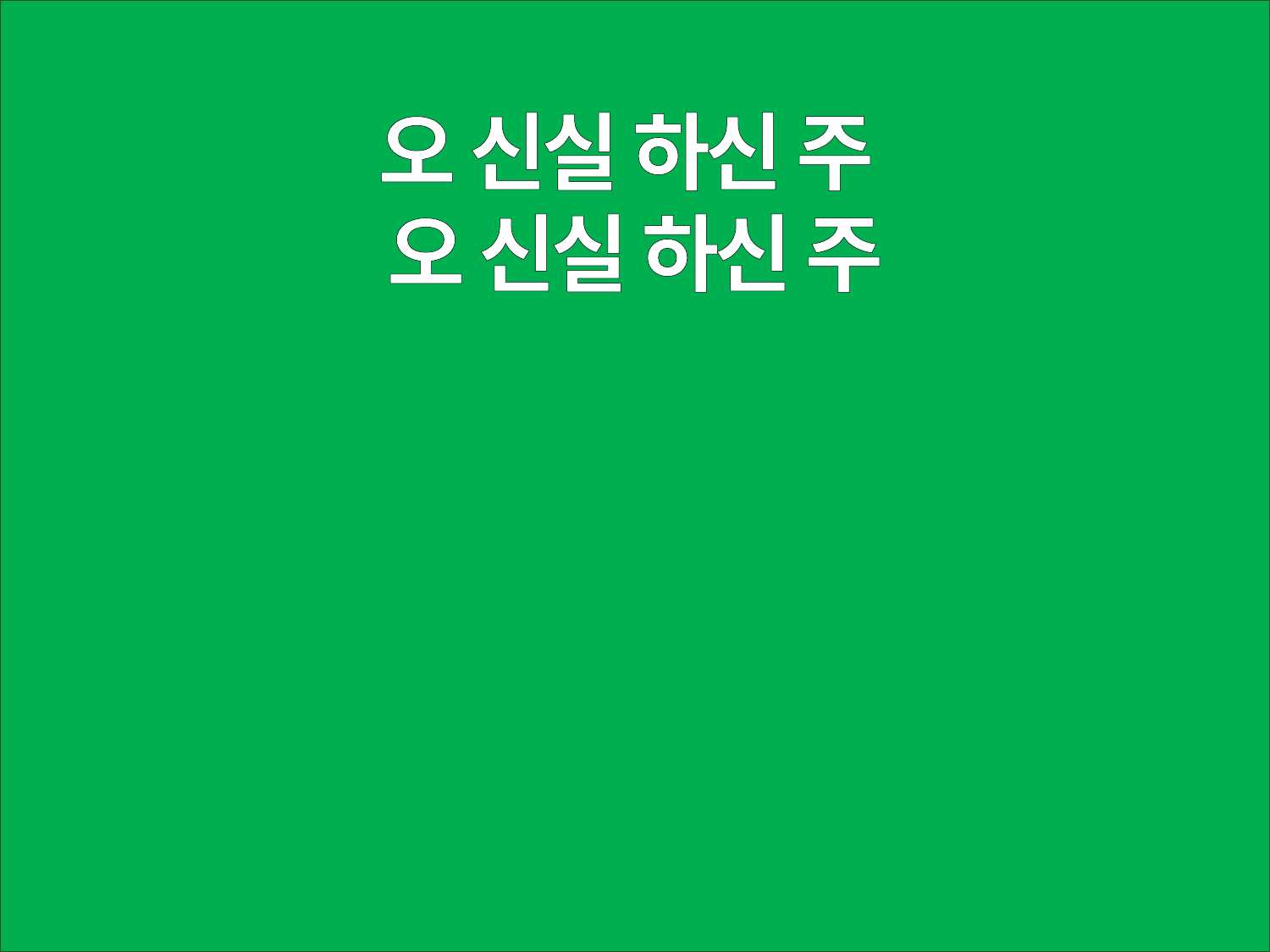

오 신실 하신 주
오 신실 하신 주